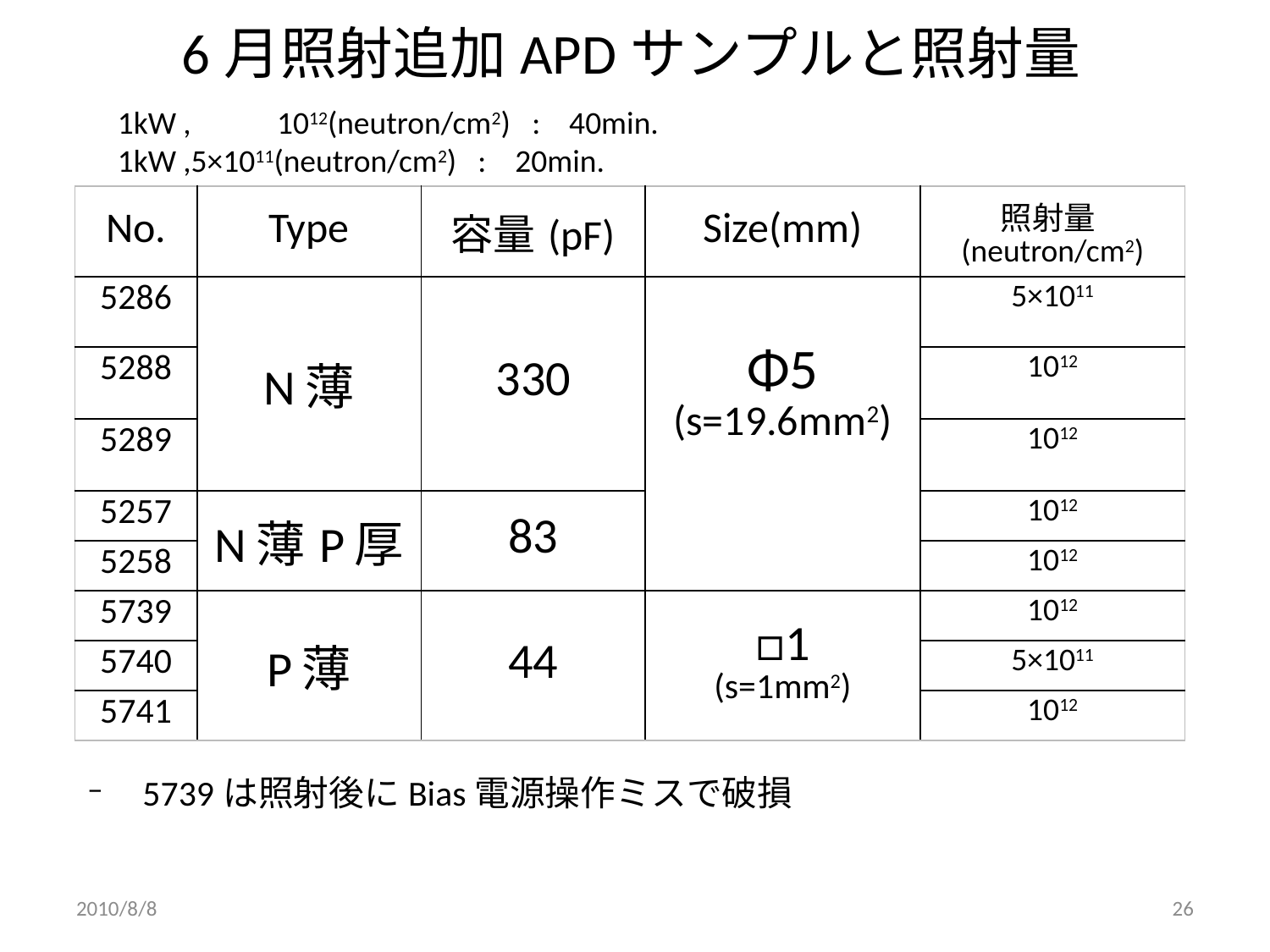

# 6月照射追加APDサンプルと照射量
1kW ,　　 1012(neutron/cm2)   :    40min.
1kW ,5×1011(neutron/cm2)   :    20min.
| No. | Type | 容量(pF) | Size(mm) | 照射量(neutron/cm2) |
| --- | --- | --- | --- | --- |
| 5286 | N薄 | 330 | Φ5 (s=19.6mm2) | 5×1011 |
| 5288 |  |  |  | 1012 |
| 5289 |  |  |  | 1012 |
| 5257 | N薄P厚 | 83 |  | 1012 |
| 5258 |  |  |  | 1012 |
| 5739 | P薄 | 44 | □1 (s=1mm2) | 1012 |
| 5740 |  |  |  | 5×1011 |
| 5741 |  |  |  | 1012 |
　5739は照射後にBias電源操作ミスで破損
2010/8/8
26